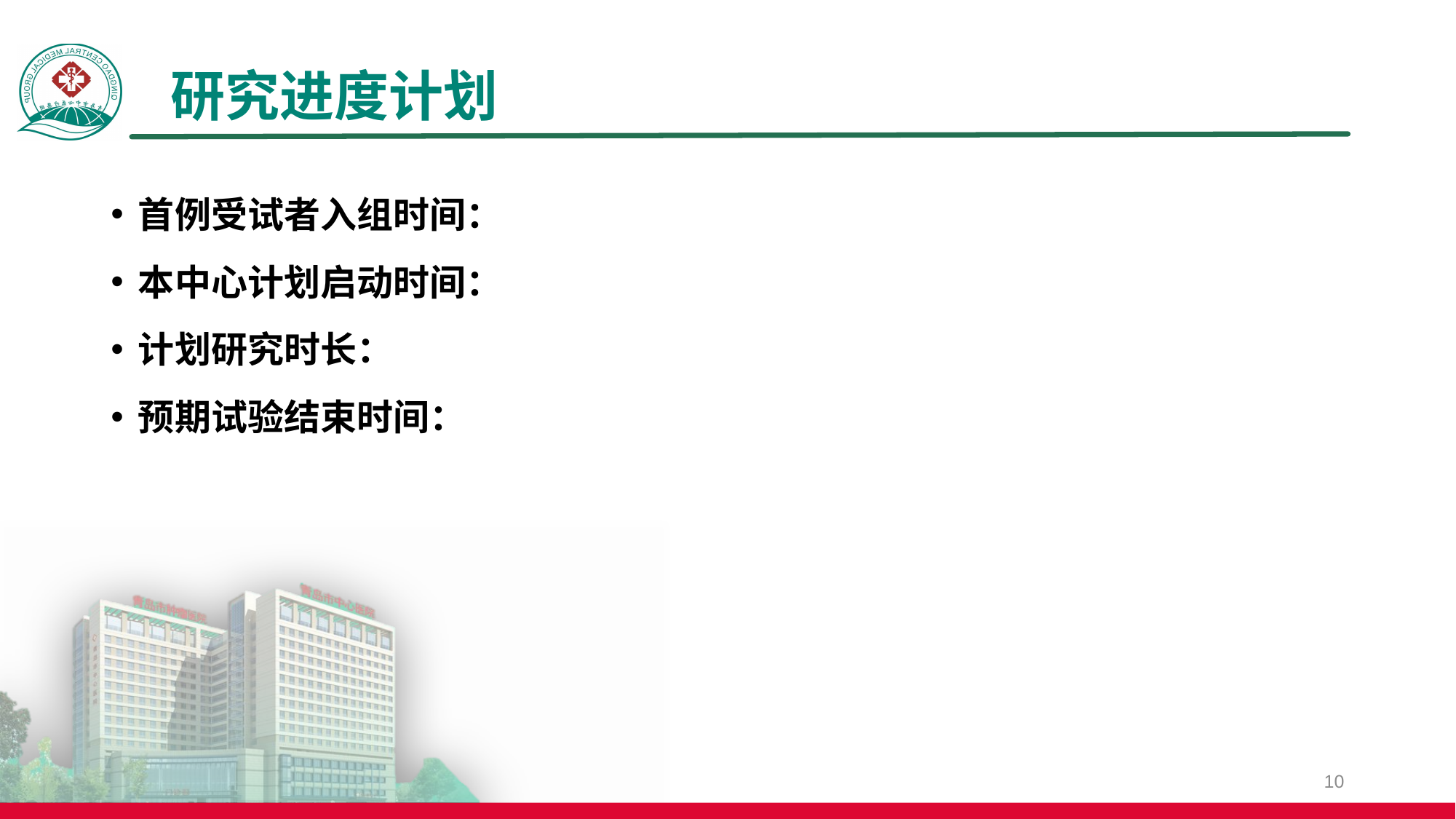

# 研究进度计划
首例受试者入组时间：
本中心计划启动时间：
计划研究时长：
预期试验结束时间：
10